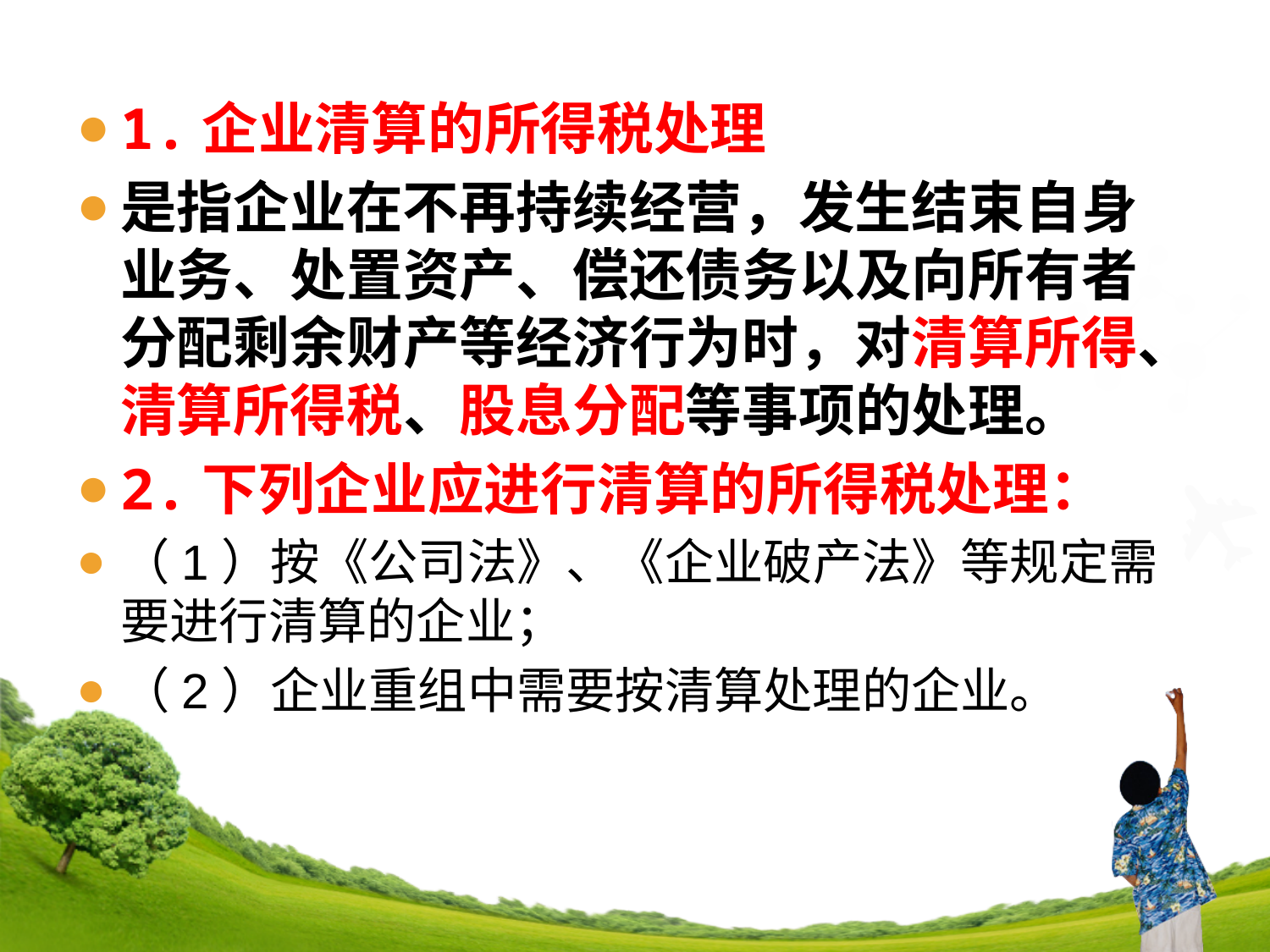

1.企业清算的所得税处理
是指企业在不再持续经营，发生结束自身业务、处置资产、偿还债务以及向所有者分配剩余财产等经济行为时，对清算所得、清算所得税、股息分配等事项的处理。
2.下列企业应进行清算的所得税处理：
（1）按《公司法》、《企业破产法》等规定需要进行清算的企业；
（2）企业重组中需要按清算处理的企业。

55